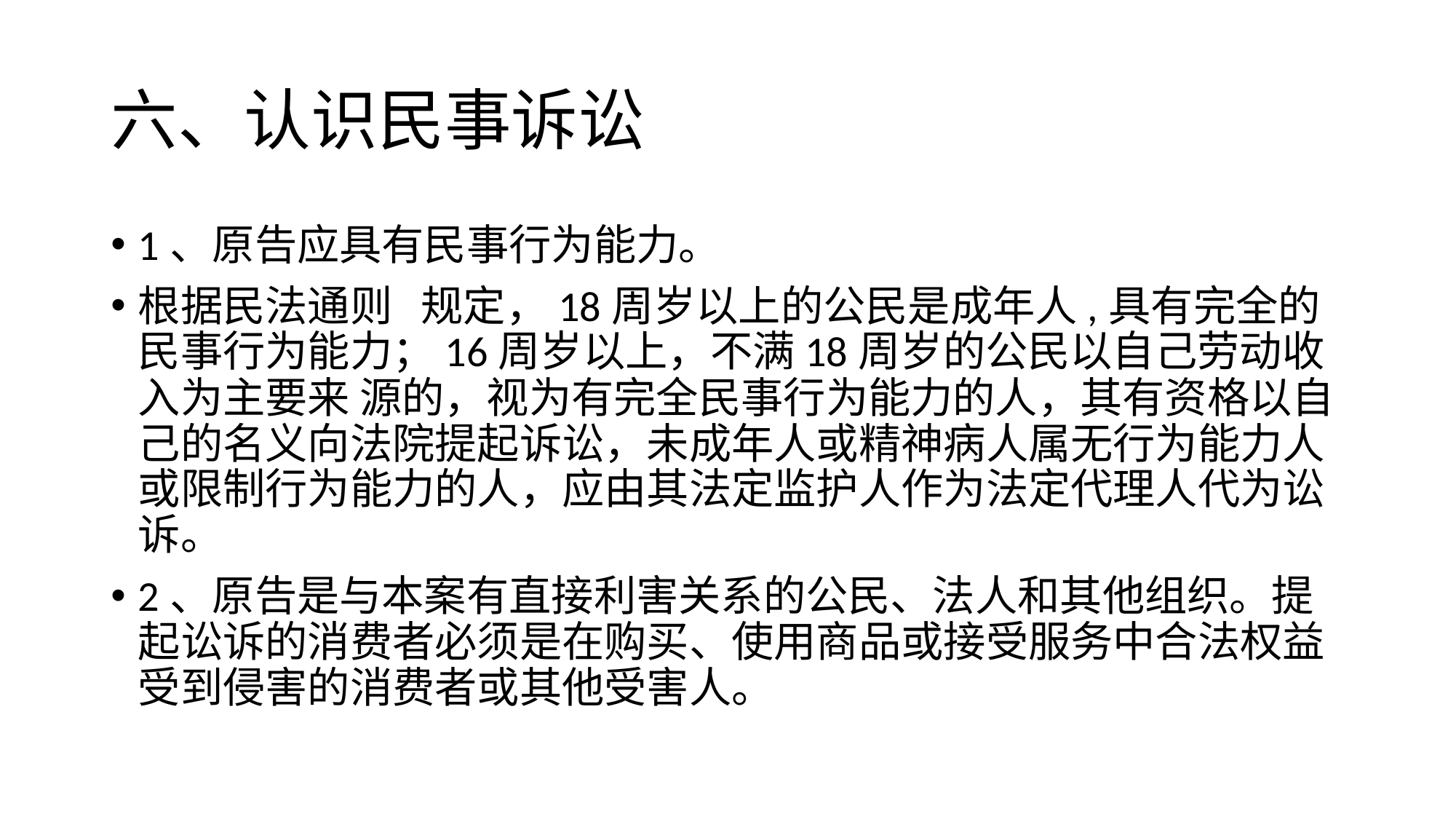

# 六、认识民事诉讼
1、原告应具有民事行为能力。
根据民法通则   规定，18周岁以上的公民是成年人,具有完全的民事行为能力；16周岁以上，不满18周岁的公民以自己劳动收入为主要来 源的，视为有完全民事行为能力的人，其有资格以自己的名义向法院提起诉讼，未成年人或精神病人属无行为能力人或限制行为能力的人，应由其法定监护人作为法定代理人代为讼诉。
2、原告是与本案有直接利害关系的公民、法人和其他组织。提起讼诉的消费者必须是在购买、使用商品或接受服务中合法权益受到侵害的消费者或其他受害人。